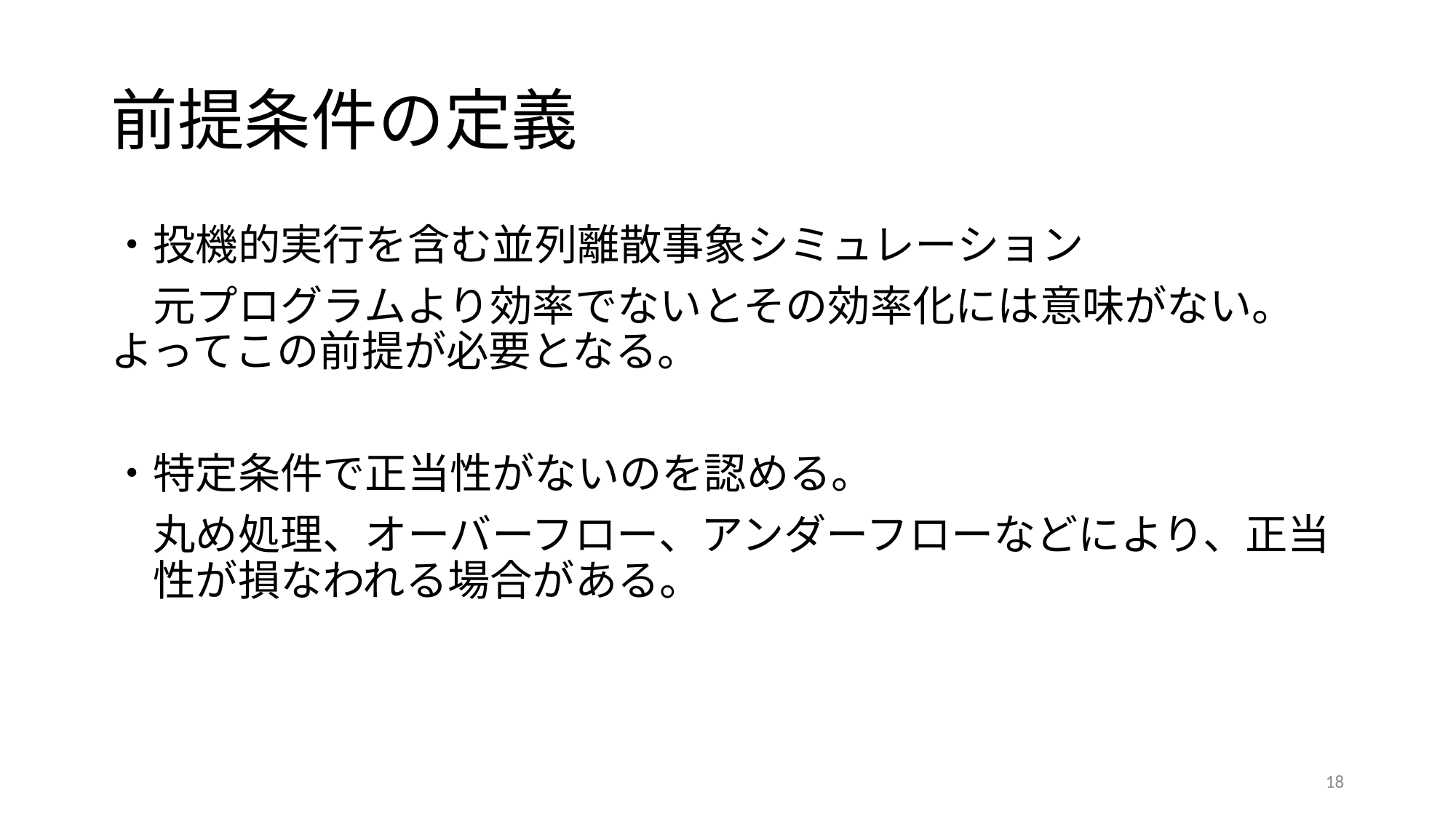

# 前提条件の定義
・投機的実行を含む並列離散事象シミュレーション
　元プログラムより効率でないとその効率化には意味がない。よってこの前提が必要となる。

・特定条件で正当性がないのを認める。
　丸め処理、オーバーフロー、アンダーフローなどにより、正当　性が損なわれる場合がある。
18